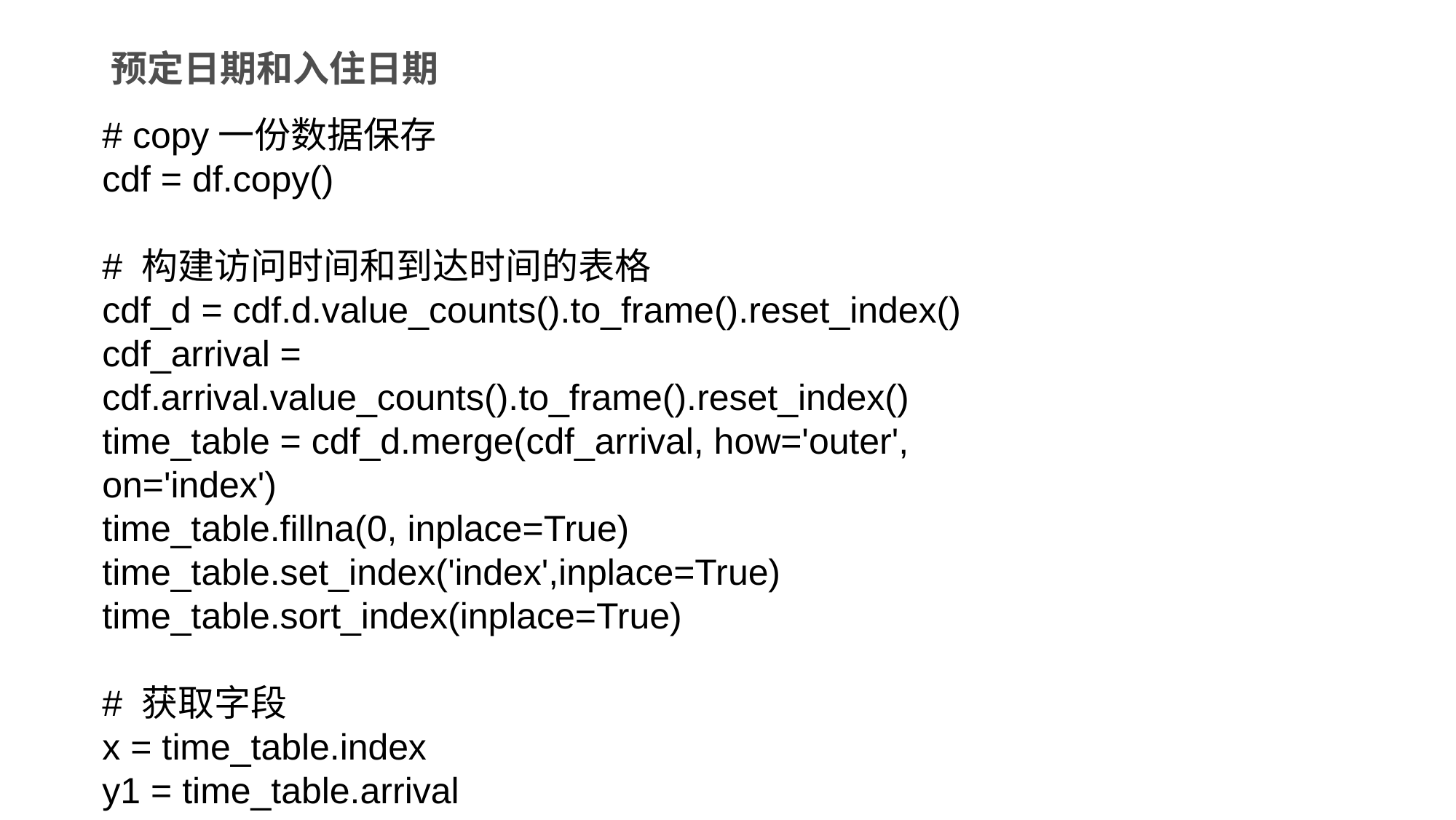

预定日期和入住日期
# copy一份数据保存
cdf = df.copy()

# 构建访问时间和到达时间的表格
cdf_d = cdf.d.value_counts().to_frame().reset_index()
cdf_arrival = cdf.arrival.value_counts().to_frame().reset_index()
time_table = cdf_d.merge(cdf_arrival, how='outer', on='index')
time_table.fillna(0, inplace=True)
time_table.set_index('index',inplace=True)
time_table.sort_index(inplace=True)

# 获取字段
x = time_table.index
y1 = time_table.arrival
y2 = time_table.d